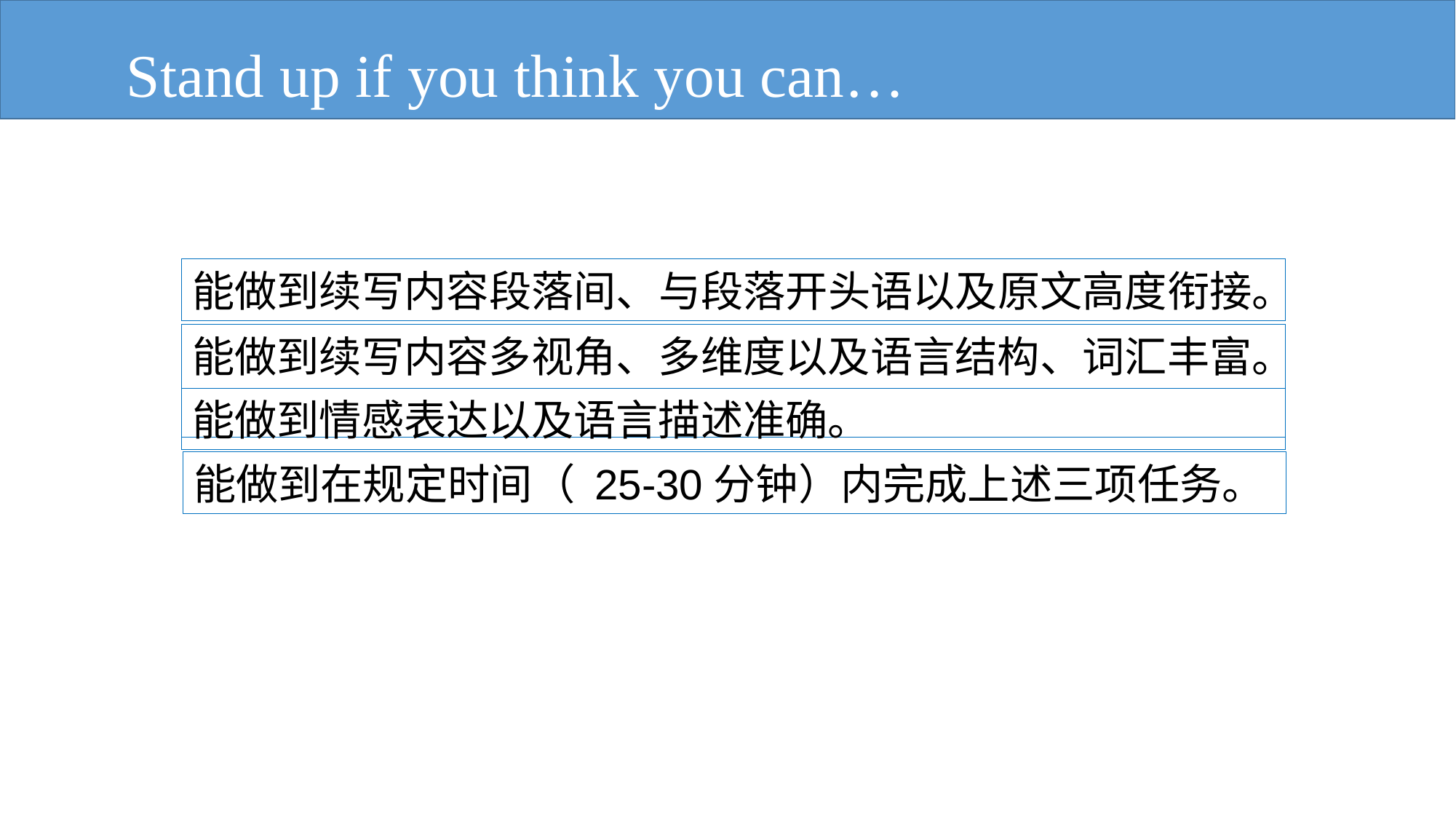

Stand up if you think you can…
能做到续写内容段落间、与段落开头语以及原文高度衔接。
能做到续写内容多视角、多维度以及语言结构、词汇丰富。
能做到情感表达以及语言描述准确。
能做到在规定时间（ 25-30分钟）内完成上述三项任务。